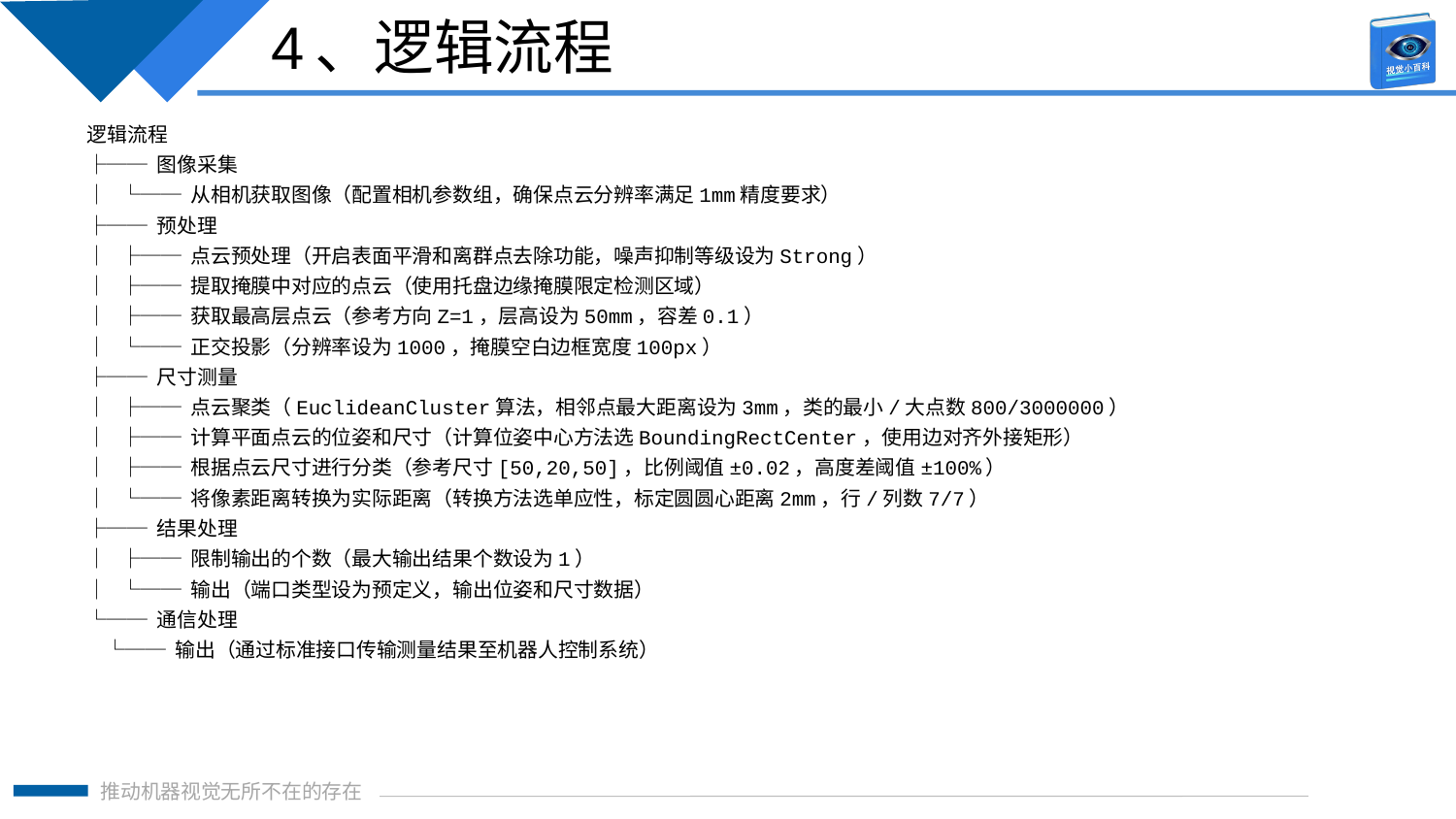

4、逻辑流程

逻辑流程
├── 图像采集
│   └── 从相机获取图像（配置相机参数组，确保点云分辨率满足1mm精度要求）
├── 预处理
│   ├── 点云预处理（开启表面平滑和离群点去除功能，噪声抑制等级设为Strong）
│   ├── 提取掩膜中对应的点云（使用托盘边缘掩膜限定检测区域）
│   ├── 获取最高层点云（参考方向Z=1，层高设为50mm，容差0.1）
│   └── 正交投影（分辨率设为1000，掩膜空白边框宽度100px）
├── 尺寸测量
│   ├── 点云聚类（EuclideanCluster算法，相邻点最大距离设为3mm，类的最小/大点数800/3000000）
│   ├── 计算平面点云的位姿和尺寸（计算位姿中心方法选BoundingRectCenter，使用边对齐外接矩形）
│   ├── 根据点云尺寸进行分类（参考尺寸[50,20,50]，比例阈值±0.02，高度差阈值±100%）
│   └── 将像素距离转换为实际距离（转换方法选单应性，标定圆圆心距离2mm，行/列数7/7）
├── 结果处理
│   ├── 限制输出的个数（最大输出结果个数设为1）
│   └── 输出（端口类型设为预定义，输出位姿和尺寸数据）
└── 通信处理
    └── 输出（通过标准接口传输测量结果至机器人控制系统）